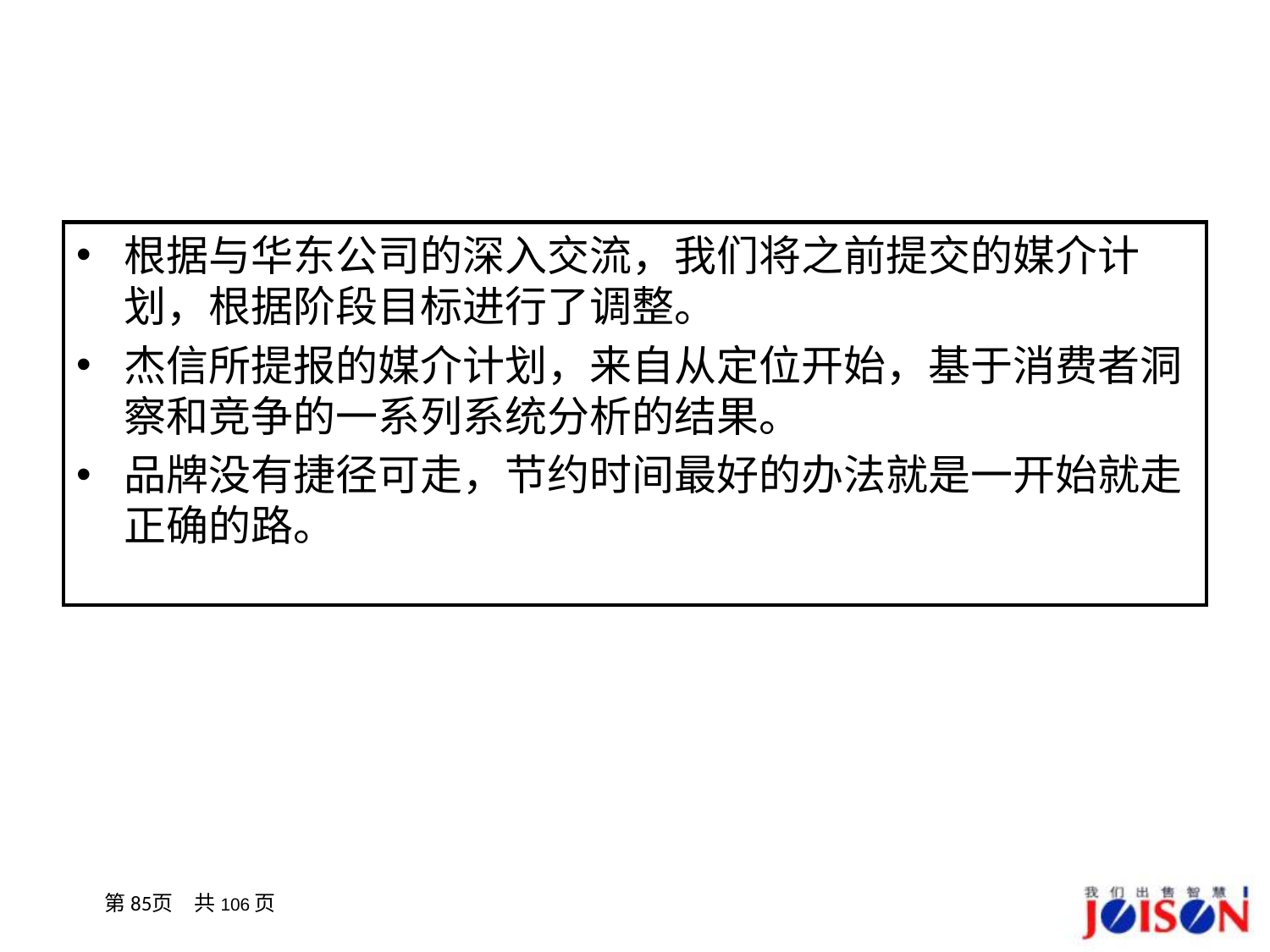

#
根据与华东公司的深入交流，我们将之前提交的媒介计划，根据阶段目标进行了调整。
杰信所提报的媒介计划，来自从定位开始，基于消费者洞察和竞争的一系列系统分析的结果。
品牌没有捷径可走，节约时间最好的办法就是一开始就走正确的路。